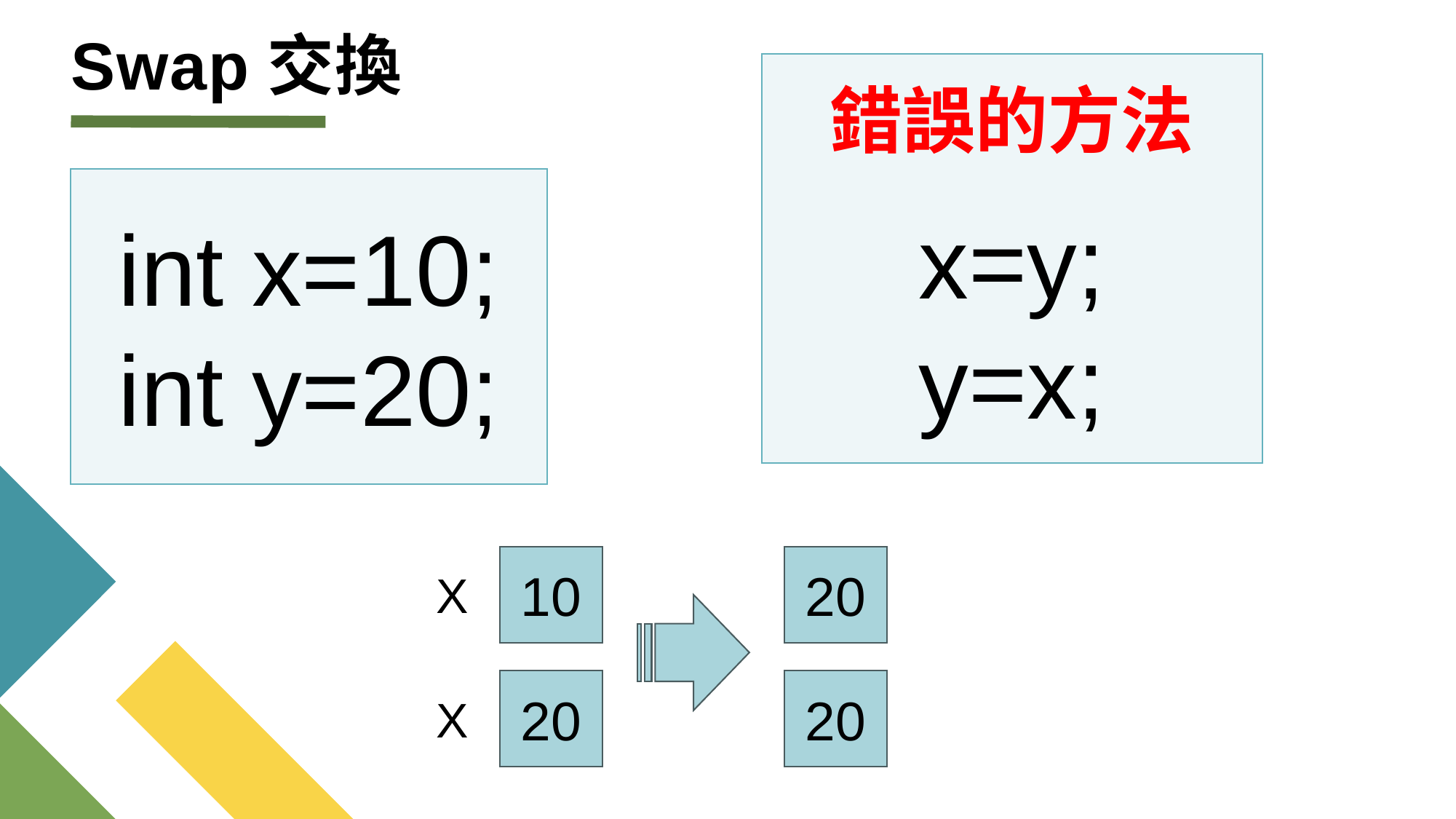

# Swap交換

x=y;
y=x;
錯誤的方法
int x=10;
int y=20;
10
20
X

20
20
X